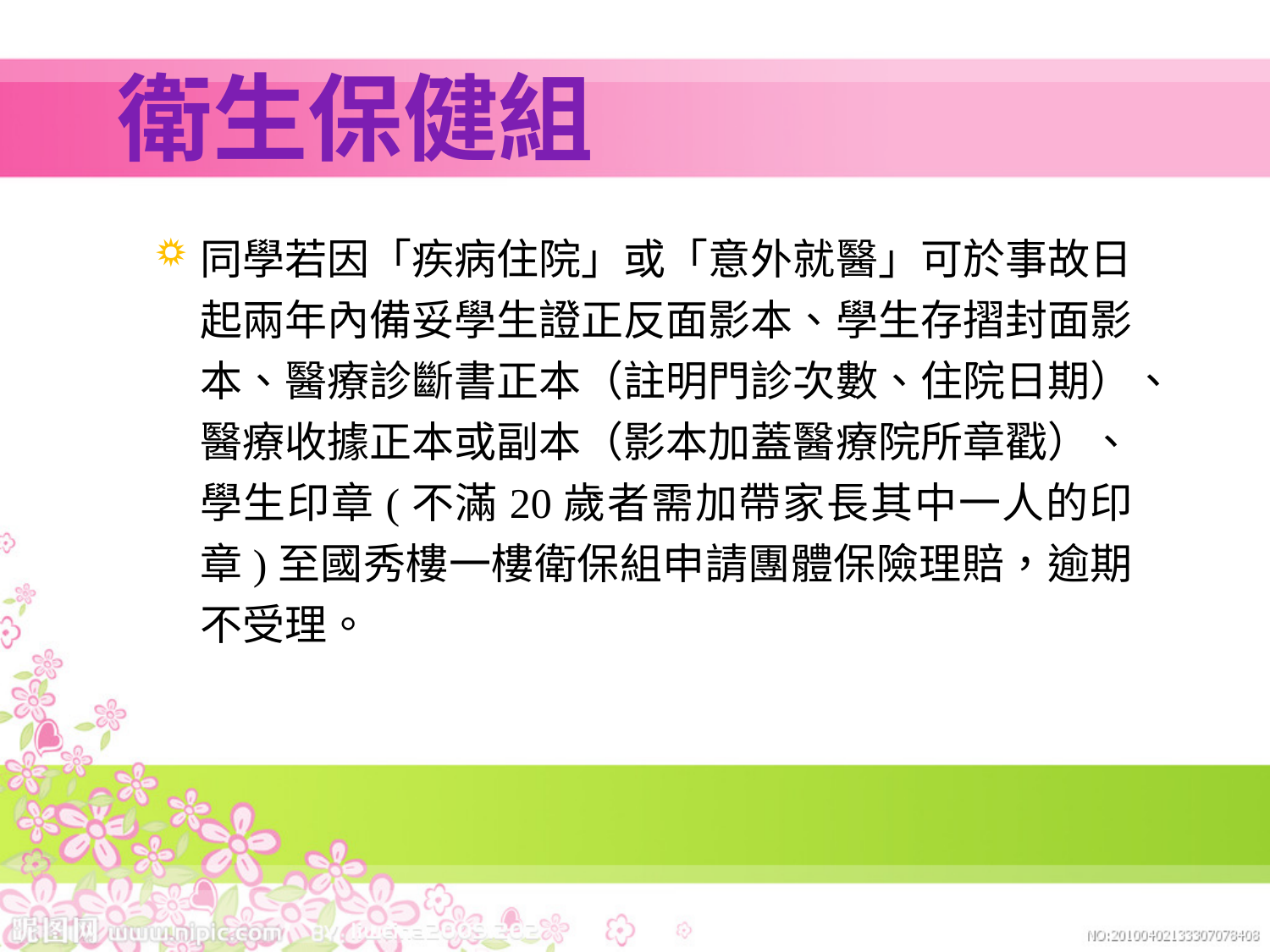

# 衛生保健組
同學若因「疾病住院」或「意外就醫」可於事故日起兩年內備妥學生證正反面影本、學生存摺封面影本、醫療診斷書正本（註明門診次數、住院日期）、醫療收據正本或副本（影本加蓋醫療院所章戳）、學生印章(不滿20歲者需加帶家長其中一人的印章)至國秀樓一樓衛保組申請團體保險理賠，逾期不受理。